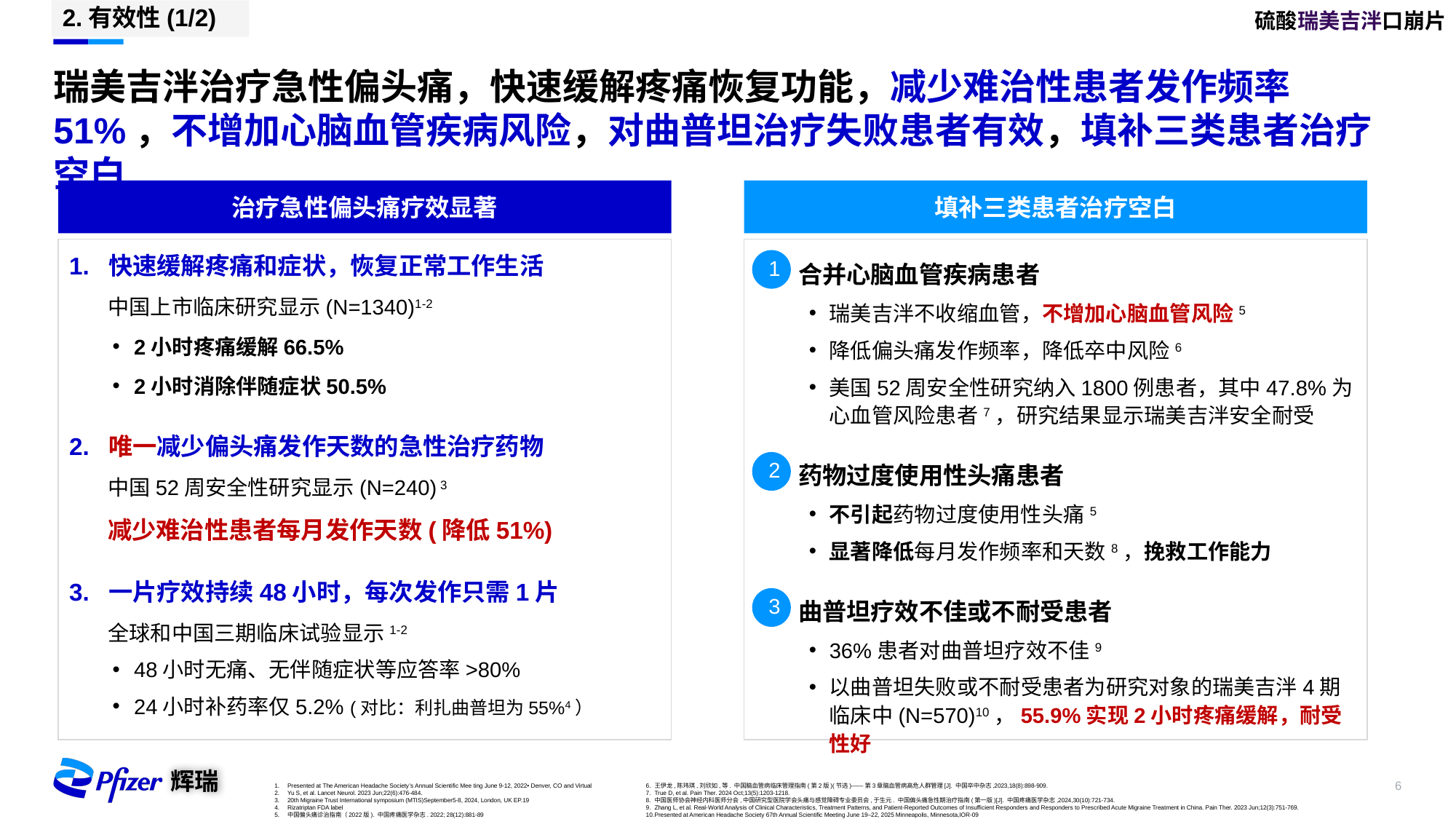

硫酸瑞美吉泮口崩片
2.有效性(1/2)
# 瑞美吉泮治疗急性偏头痛，快速缓解疼痛恢复功能，减少难治性患者发作频率51%，不增加心脑血管疾病风险，对曲普坦治疗失败患者有效，填补三类患者治疗空白
治疗急性偏头痛疗效显著
填补三类患者治疗空白
1.  快速缓解疼痛和症状，恢复正常工作生活
中国上市临床研究显示(N=1340)1-2
2小时疼痛缓解66.5%
2小时消除伴随症状50.5%
2.  唯一减少偏头痛发作天数的急性治疗药物
中国52周安全性研究显示(N=240) 3
减少难治性患者每月发作天数(降低51%)
3.  一片疗效持续48小时，每次发作只需1片
全球和中国三期临床试验显示1-2
48小时无痛、无伴随症状等应答率>80%
24小时补药率仅5.2% (对比：利扎曲普坦为55%4）
合并心脑血管疾病患者
瑞美吉泮不收缩血管，不增加心脑血管风险5
降低偏头痛发作频率，降低卒中风险6
美国52周安全性研究纳入1800例患者，其中47.8%为心血管风险患者7，研究结果显示瑞美吉泮安全耐受
药物过度使用性头痛患者
不引起药物过度使用性头痛5
显著降低每月发作频率和天数8，挽救工作能力
曲普坦疗效不佳或不耐受患者
36%患者对曲普坦疗效不佳9
以曲普坦失败或不耐受患者为研究对象的瑞美吉泮4期临床中(N=570)10，55.9%实现2小时疼痛缓解，耐受性好
1
2
3
Presented at The American Headache Society’s Annual Scientific Mee ting June 9-12, 2022• Denver, CO and Virtual
Yu S, et al. Lancet Neurol. 2023 Jun;22(6):476-484.
20th Migraine Trust International symposium (MTIS)September5-8, 2024, London, UK EP.19
Rizatriptan FDA label
中国偏头痛诊治指南（2022版). 中国疼痛医学杂志. 2022; 28(12):881-89
王伊龙,陈玮琪,刘欣如,等. 中国脑血管病临床管理指南(第2版)(节选)——第3章脑血管病高危人群管理[J]. 中国卒中杂志,2023,18(8):898-909.
True D, et al. Pain Ther. 2024 Oct;13(5):1203-1218.
中国医师协会神经内科医师分会,中国研究型医院学会头痛与感觉障碍专业委员会,于生元. 中国偏头痛急性期治疗指南(第一版)[J]. 中国疼痛医学杂志,2024,30(10):721-734.
Zhang L, et al. Real-World Analysis of Clinical Characteristics, Treatment Patterns, and Patient-Reported Outcomes of Insufficient Responders and Responders to Prescribed Acute Migraine Treatment in China. Pain Ther. 2023 Jun;12(3):751-769.
Presented at American Headache Society 67th Annual Scientific Meeting June 19–22, 2025 Minneapolis, Minnesota,IOR-09